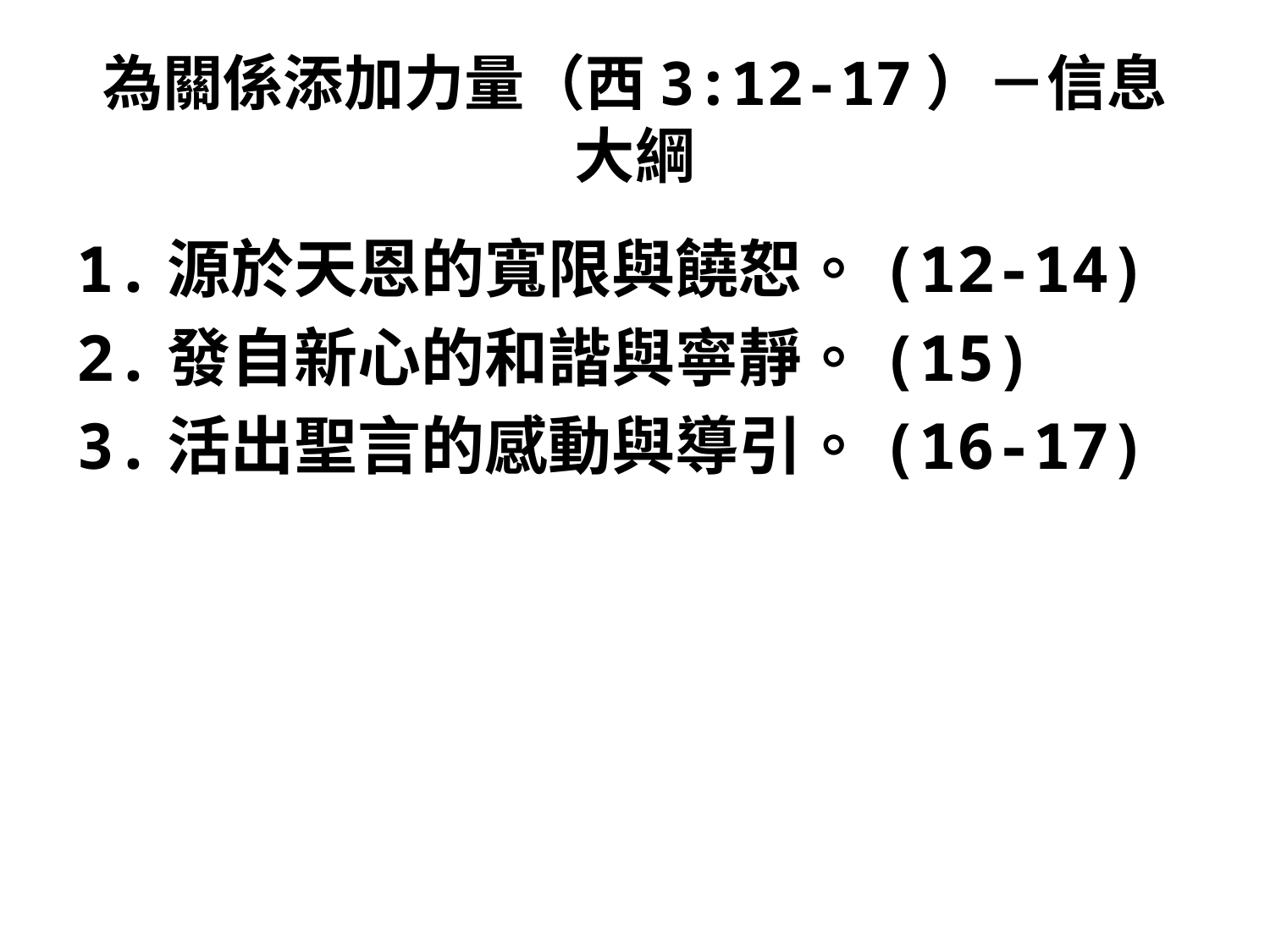

# 為關係添加力量（西3:12-17）－信息大綱
1.源於天恩的寬限與饒恕。(12-14)
2.發自新心的和諧與寧靜。(15)
3.活出聖言的感動與導引。(16-17)